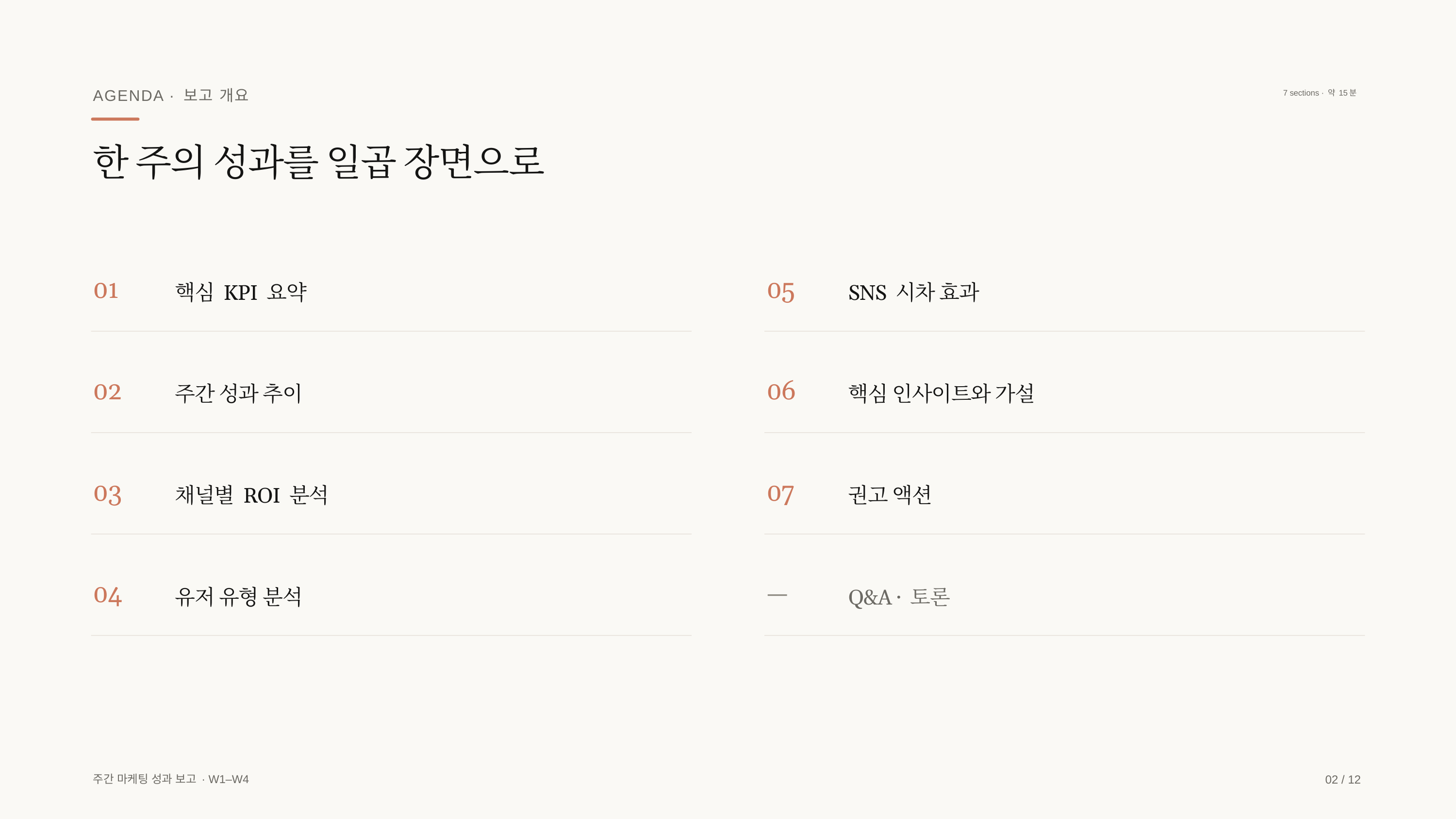

AGENDA · 보고 개요
7 sections · 약 15분

한 주의 성과를 일곱 장면으로
01
05
핵심 KPI 요약
SNS 시차 효과

02
06
주간 성과 추이
핵심 인사이트와 가설

03
07
채널별 ROI 분석
권고 액션

04
—
유저 유형 분석
Q&A · 토론

주간 마케팅 성과 보고 · W1–W4
02 / 12